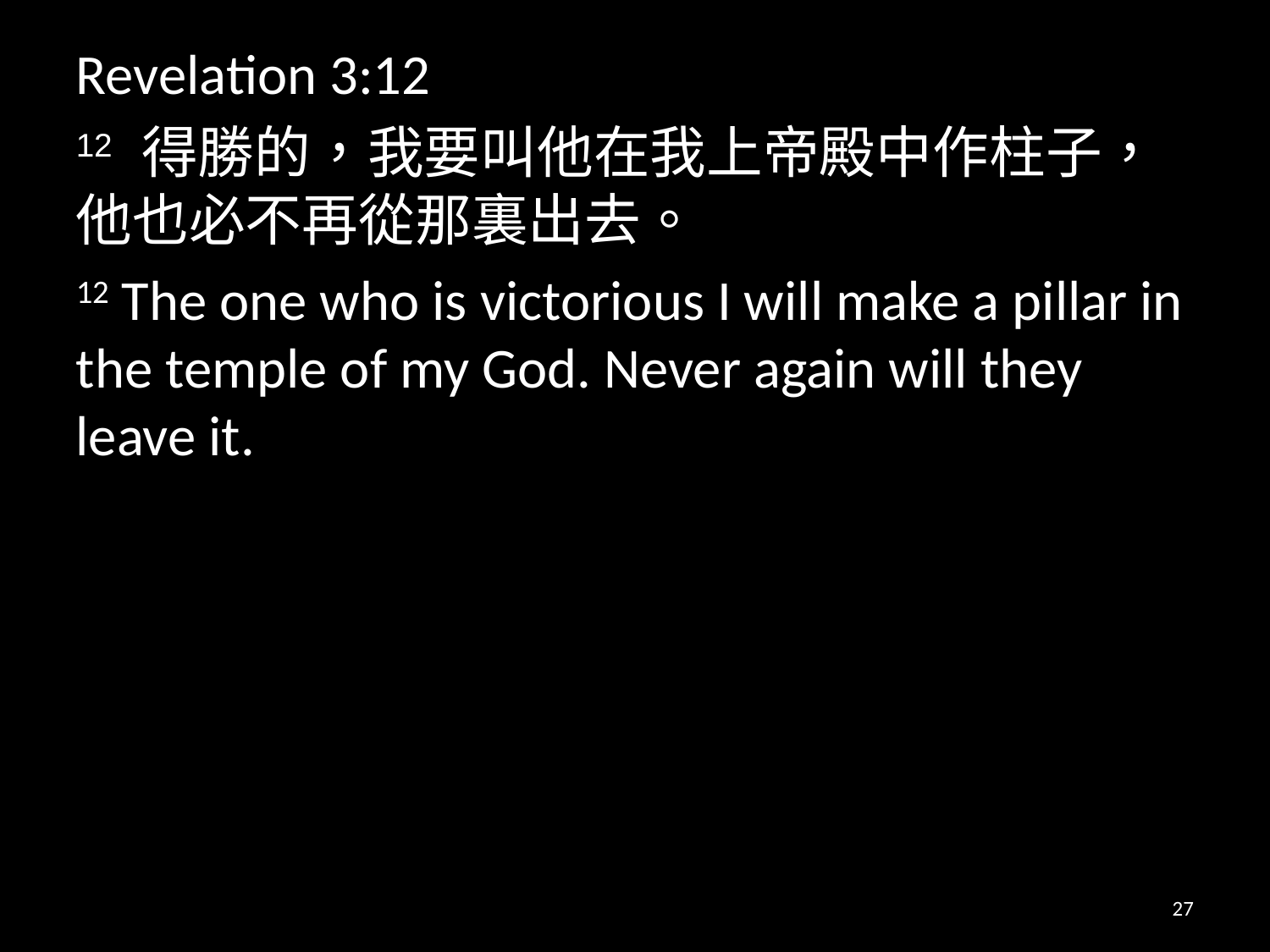

Revelation 3:12
12 得勝的，我要叫他在我上帝殿中作柱子，他也必不再從那裏出去。
12 The one who is victorious I will make a pillar in the temple of my God. Never again will they leave it.

27